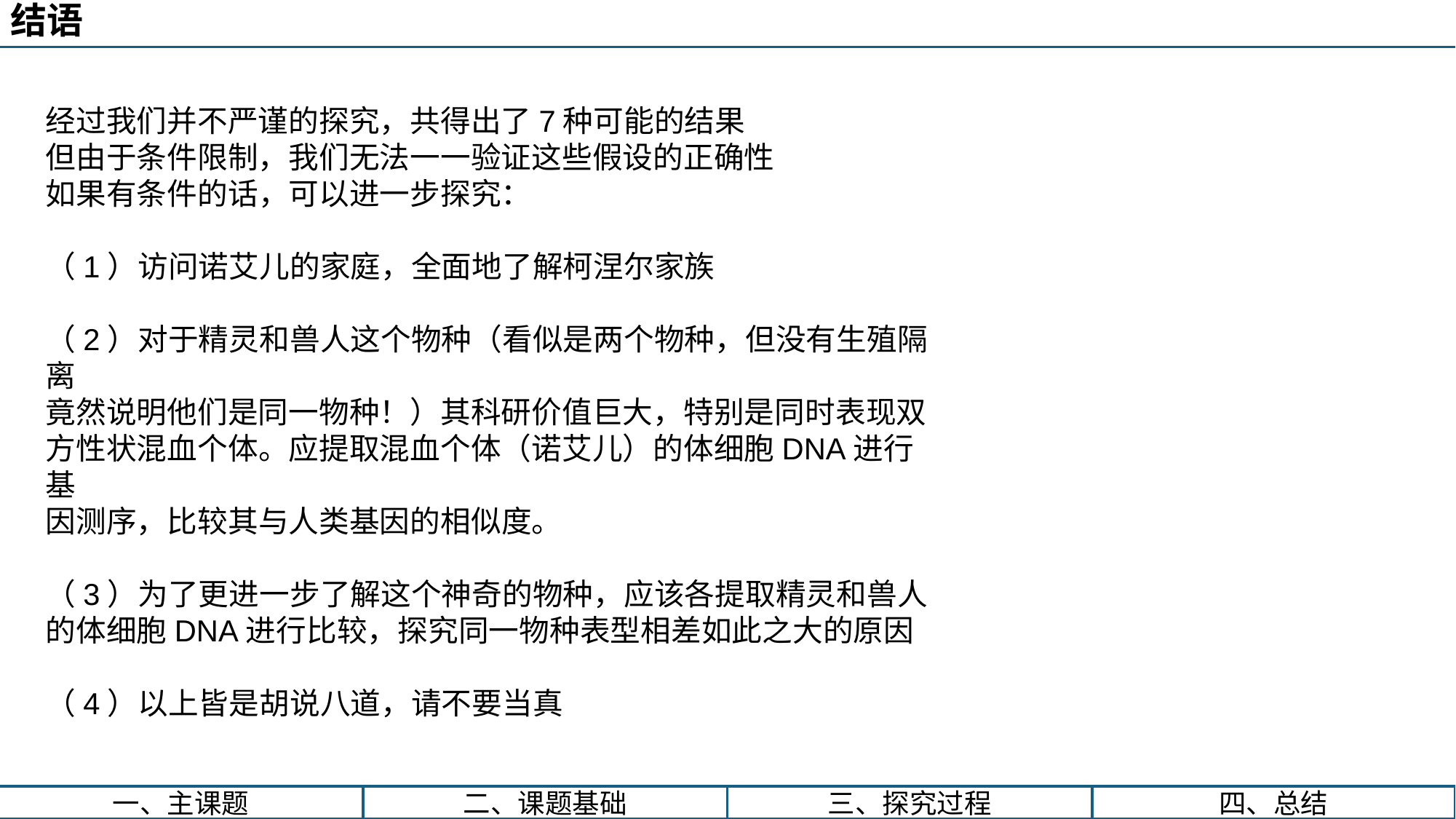

经过我们并不严谨的探究，共得出了7种可能的结果
但由于条件限制，我们无法一一验证这些假设的正确性
如果有条件的话，可以进一步探究：

（1）访问诺艾儿的家庭，全面地了解柯涅尔家族

（2）对于精灵和兽人这个物种（看似是两个物种，但没有生殖隔离
竟然说明他们是同一物种！）其科研价值巨大，特别是同时表现双
方性状混血个体。应提取混血个体（诺艾儿）的体细胞DNA进行基
因测序，比较其与人类基因的相似度。

（3）为了更进一步了解这个神奇的物种，应该各提取精灵和兽人的体细胞DNA进行比较，探究同一物种表型相差如此之大的原因

（4）以上皆是胡说八道，请不要当真